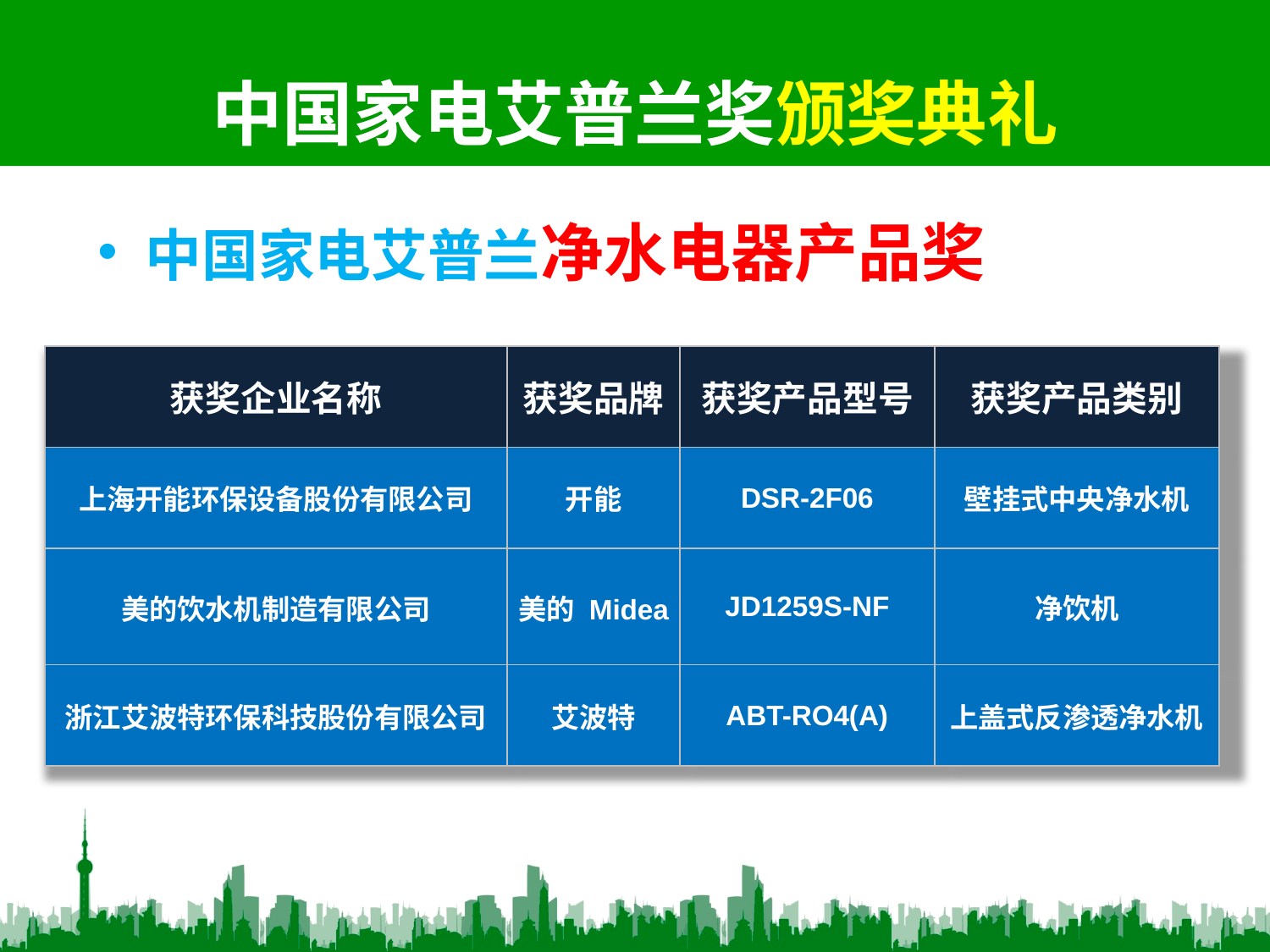

# 中国家电艾普兰奖颁奖典礼
中国家电艾普兰净水电器产品奖
| 获奖企业名称 | 获奖品牌 | 获奖产品型号 | 获奖产品类别 |
| --- | --- | --- | --- |
| 上海开能环保设备股份有限公司 | 开能 | DSR-2F06 | 壁挂式中央净水机 |
| 美的饮水机制造有限公司 | 美的 Midea | JD1259S-NF | 净饮机 |
| 浙江艾波特环保科技股份有限公司 | 艾波特 | ABT-RO4(A) | 上盖式反渗透净水机 |